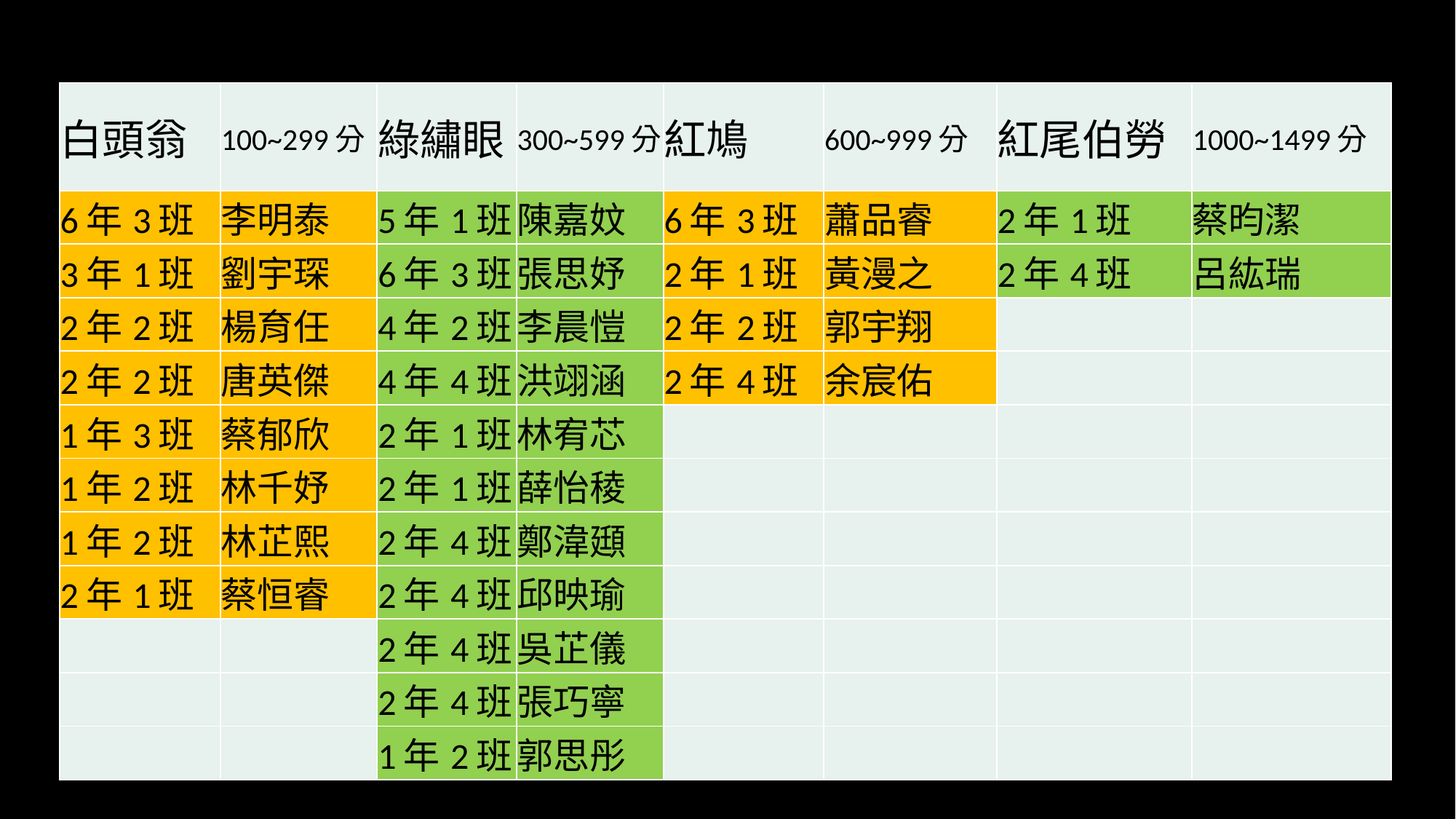

| 白頭翁 | 100~299分 | 綠繡眼 | 300~599分 | 紅鳩 | 600~999分 | 紅尾伯勞 | 1000~1499分 |
| --- | --- | --- | --- | --- | --- | --- | --- |
| 6年3班 | 李明泰 | 5年1班 | 陳嘉妏 | 6年3班 | 蕭品睿 | 2年1班 | 蔡昀潔 |
| 3年1班 | 劉宇琛 | 6年3班 | 張思妤 | 2年1班 | 黃漫之 | 2年4班 | 呂紘瑞 |
| 2年2班 | 楊育任 | 4年2班 | 李晨愷 | 2年2班 | 郭宇翔 |  |  |
| 2年2班 | 唐英傑 | 4年4班 | 洪翊涵 | 2年4班 | 余宸佑 |  |  |
| 1年3班 | 蔡郁欣 | 2年1班 | 林宥芯 |  |  |  |  |
| 1年2班 | 林千妤 | 2年1班 | 薛怡稜 |  |  |  |  |
| 1年2班 | 林芷熙 | 2年4班 | 鄭湋頲 |  |  |  |  |
| 2年1班 | 蔡恒睿 | 2年4班 | 邱映瑜 |  |  |  |  |
|  |  | 2年4班 | 吳芷儀 |  |  |  |  |
|  |  | 2年4班 | 張巧寧 |  |  |  |  |
|  |  | 1年2班 | 郭思彤 |  |  |  |  |